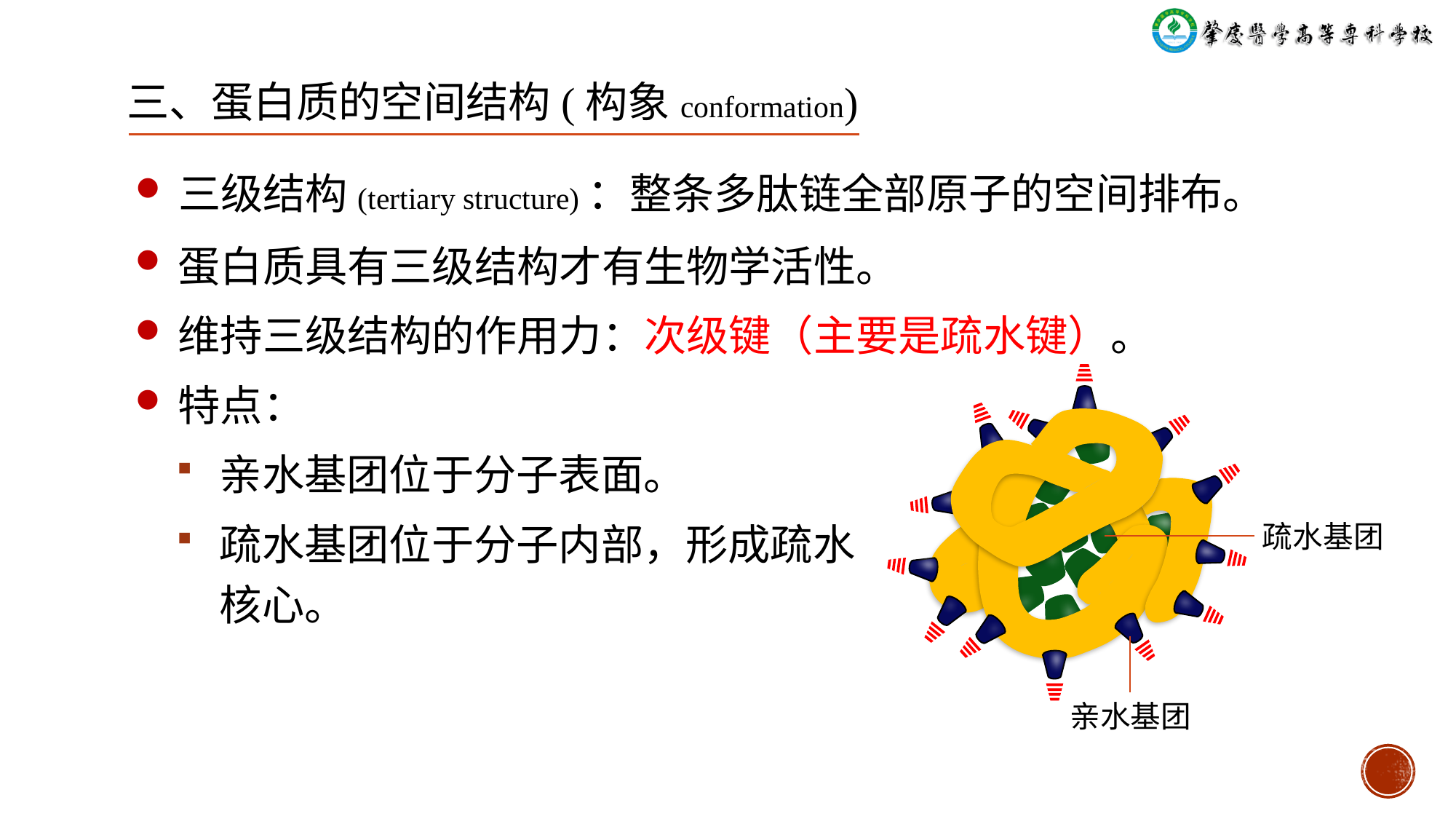

三、蛋白质的空间结构(构象conformation)
# 三级结构(tertiary structure)：整条多肽链全部原子的空间排布。
蛋白质具有三级结构才有生物学活性。
维持三级结构的作用力：次级键（主要是疏水键）。
特点：

亲水基团位于分子表面。
疏水基团位于分子内部，形成疏水核心。
疏水基团
亲水基团